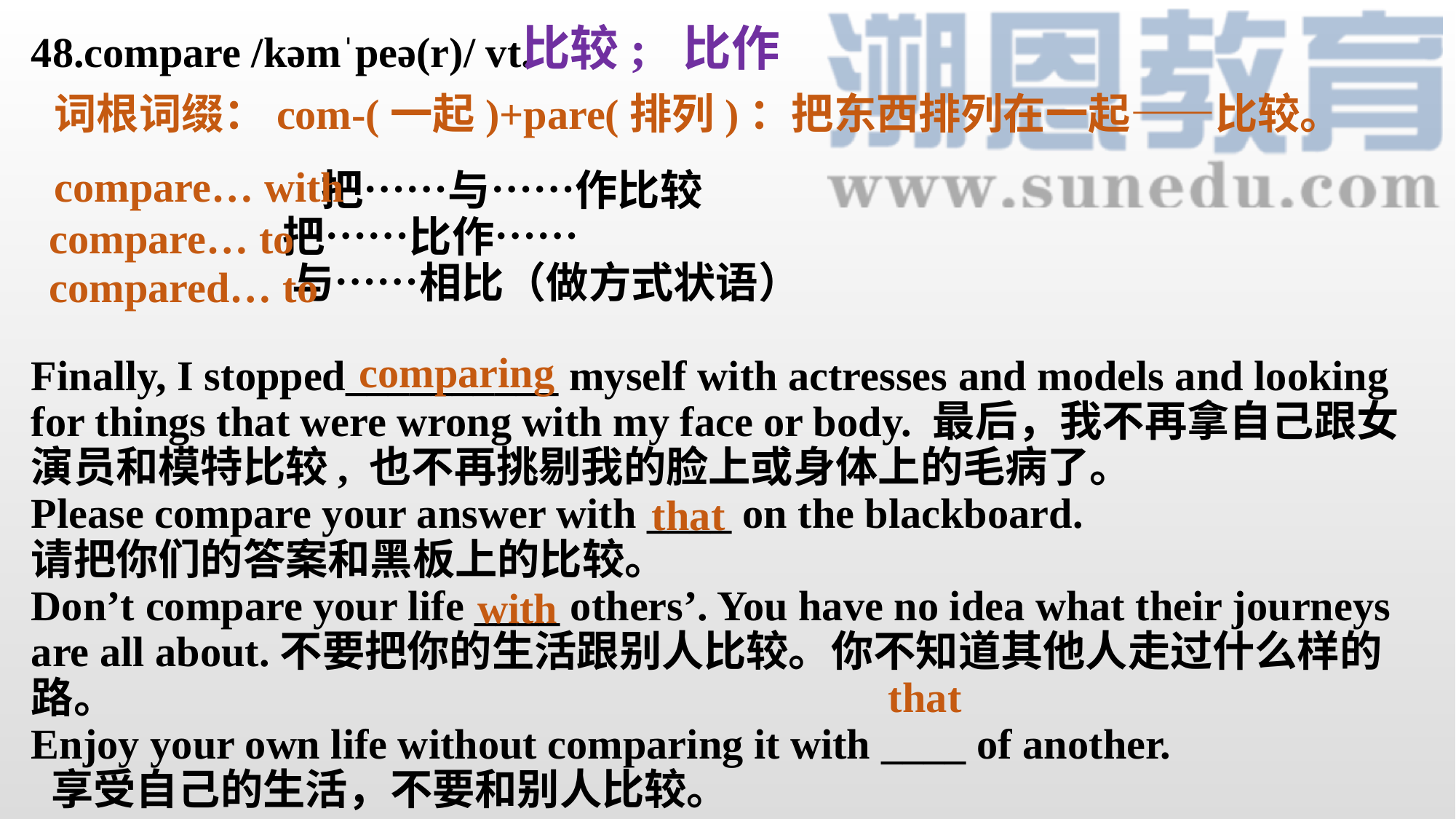

比较;  比作
48.compare /kəmˈpeə(r)/ vt.

                             把……与……作比较
                         把……比作……
                          与……相比（做方式状语）

Finally, I stopped__________ myself with actresses and models and looking for things that were wrong with my face or body. 最后，我不再拿自己跟女演员和模特比较, 也不再挑剔我的脸上或身体上的毛病了。
Please compare your answer with ____ on the blackboard.
请把你们的答案和黑板上的比较。
Don’t compare your life ____ others’. You have no idea what their journeys are all about.不要把你的生活跟别人比较。你不知道其他人走过什么样的路。
Enjoy your own life without comparing it with ____ of another.
 享受自己的生活，不要和别人比较。

词根词缀：com-(一起)+pare(排列)：把东西排列在一起——比较。
compare… with
compare… to
compared… to
comparing
that
with
that